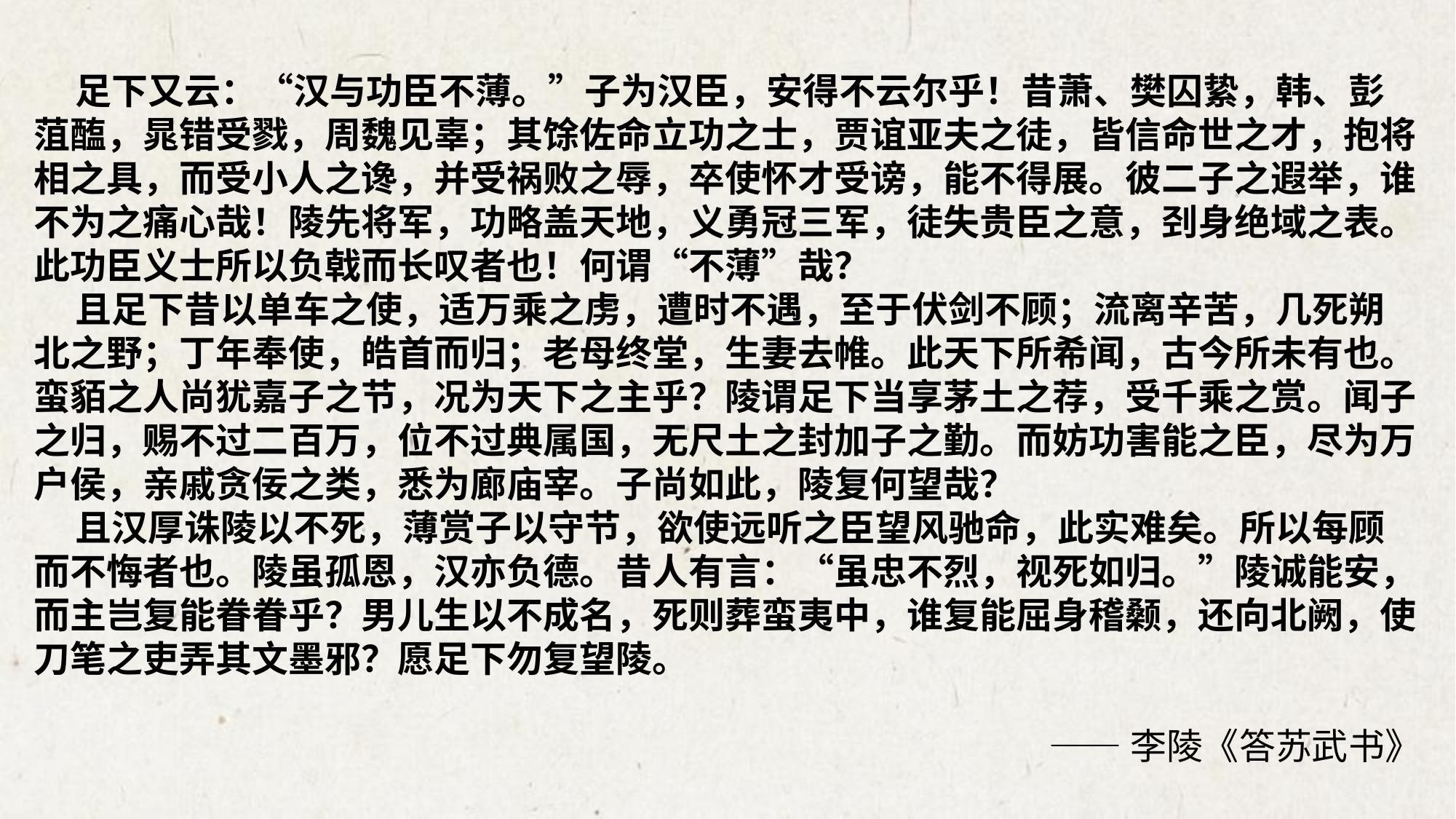

足下又云：“汉与功臣不薄。”子为汉臣，安得不云尔乎！昔萧、樊囚絷，韩、彭菹醢，晁错受戮，周魏见辜；其馀佐命立功之士，贾谊亚夫之徒，皆信命世之才，抱将相之具，而受小人之谗，并受祸败之辱，卒使怀才受谤，能不得展。彼二子之遐举，谁不为之痛心哉！陵先将军，功略盖天地，义勇冠三军，徒失贵臣之意，刭身绝域之表。此功臣义士所以负戟而长叹者也！何谓“不薄”哉？
    且足下昔以单车之使，适万乘之虏，遭时不遇，至于伏剑不顾；流离辛苦，几死朔北之野；丁年奉使，皓首而归；老母终堂，生妻去帷。此天下所希闻，古今所未有也。蛮貊之人尚犹嘉子之节，况为天下之主乎？陵谓足下当享茅土之荐，受千乘之赏。闻子之归，赐不过二百万，位不过典属国，无尺土之封加子之勤。而妨功害能之臣，尽为万户侯，亲戚贪佞之类，悉为廊庙宰。子尚如此，陵复何望哉？
    且汉厚诛陵以不死，薄赏子以守节，欲使远听之臣望风驰命，此实难矣。所以每顾而不悔者也。陵虽孤恩，汉亦负德。昔人有言：“虽忠不烈，视死如归。”陵诚能安，而主岂复能眷眷乎？男儿生以不成名，死则葬蛮夷中，谁复能屈身稽颡，还向北阙，使刀笔之吏弄其文墨邪？愿足下勿复望陵。

——李陵《答苏武书》